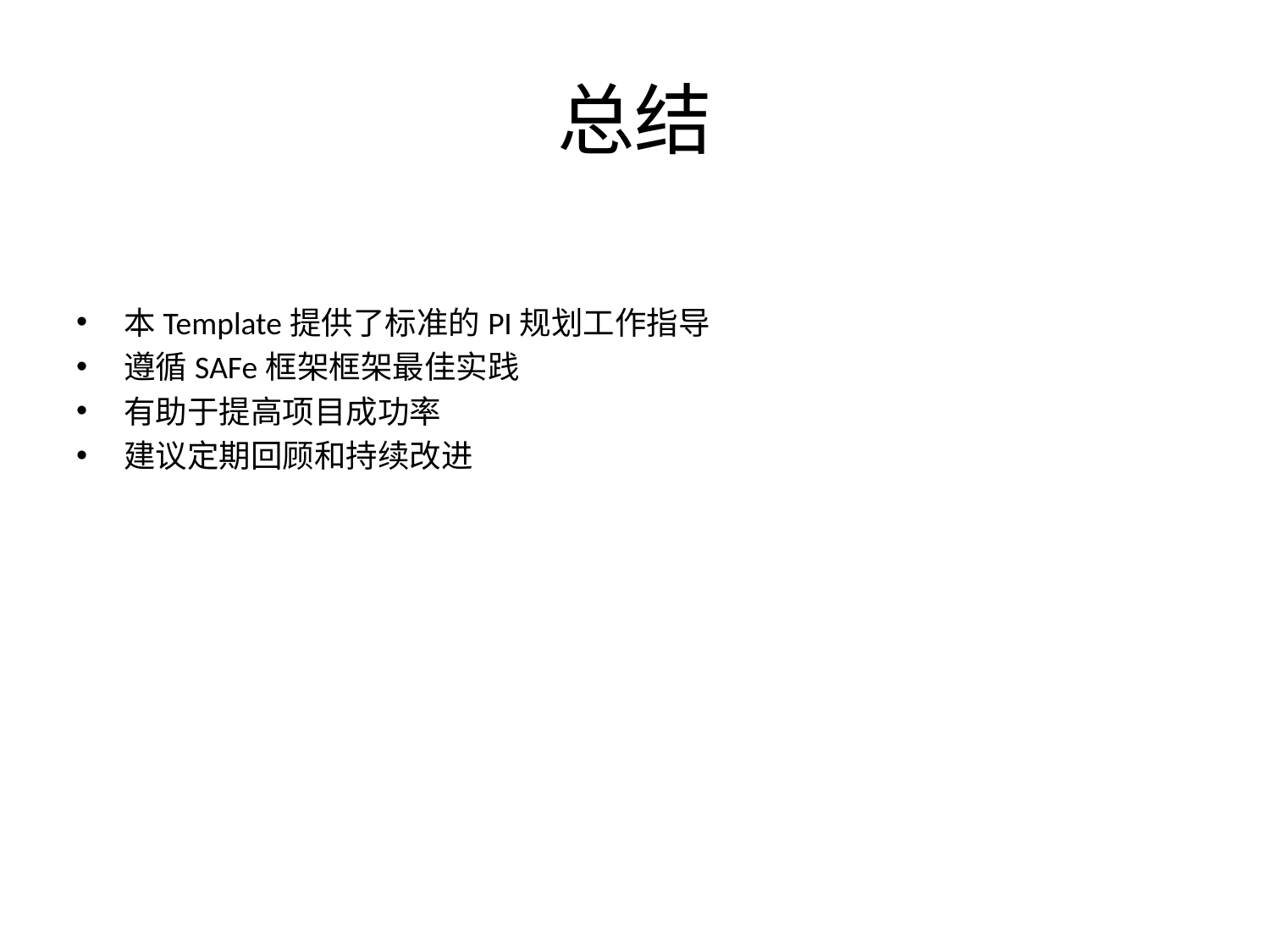

# 总结

本Template提供了标准的PI规划工作指导
遵循SAFe框架框架最佳实践
有助于提高项目成功率
建议定期回顾和持续改进